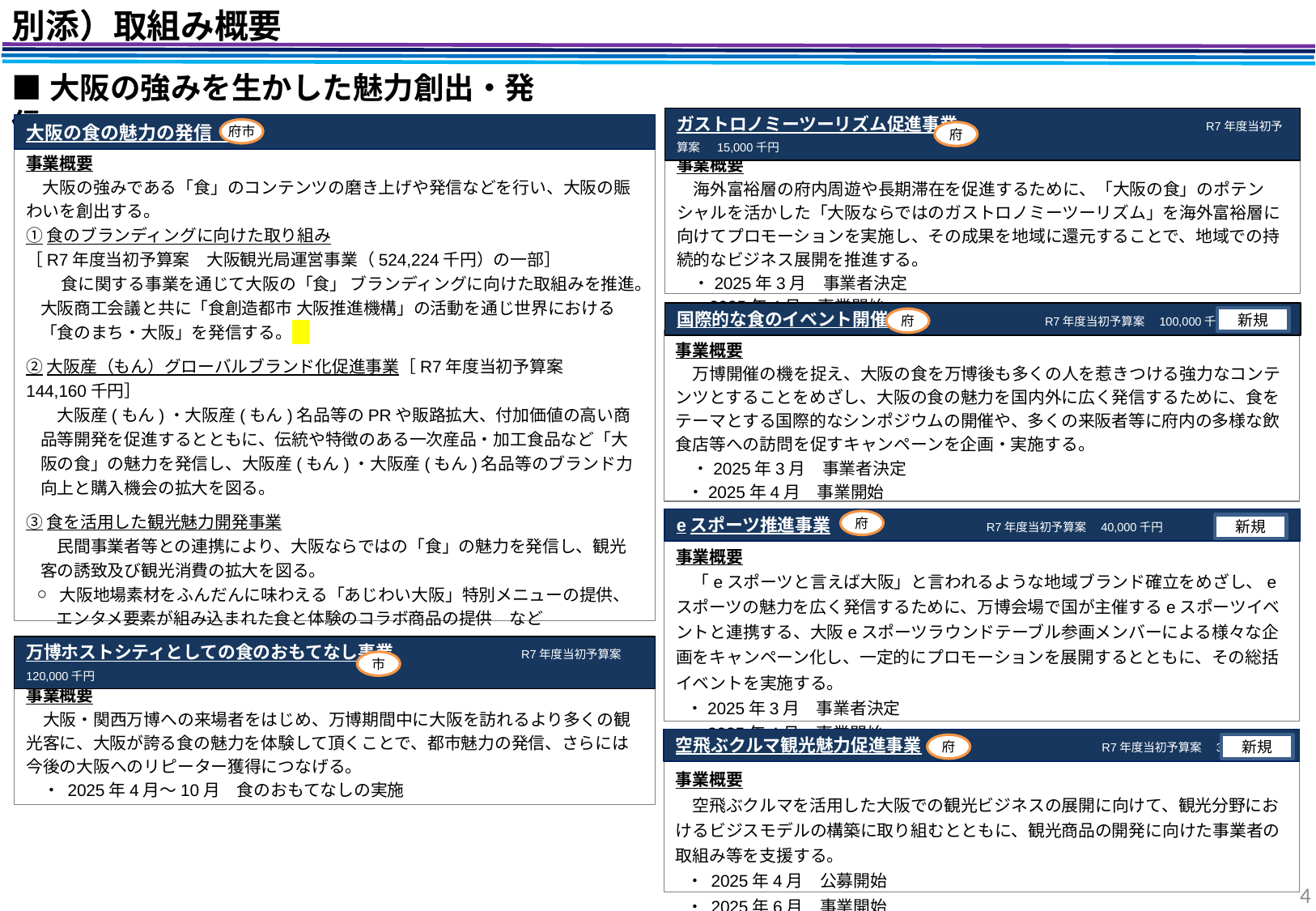

別添）取組み概要
■大阪の強みを生かした魅力創出・発信
大阪の食の魅力の発信
府市

ガストロノミーツーリズム促進事業　　　　　　　　　　　　　　             R7年度当初予算案　 15,000千円
府

事業概要
　大阪の強みである「食」のコンテンツの磨き上げや発信などを行い、大阪の賑わいを創出する。
①食のブランディングに向けた取り組み
［R7年度当初予算案　大阪観光局運営事業（524,224千円）の一部］
　 食に関する事業を通じて大阪の「食」 ブランディングに向けた取組みを推進。大阪商工会議と共に「食創造都市 大阪推進機構」の活動を通じ世界における「食のまち・大阪」を発信する。

②大阪産（もん）グローバルブランド化促進事業［R7年度当初予算案　144,160千円］
　大阪産(もん)・大阪産(もん)名品等のPRや販路拡大、付加価値の高い商品等開発を促進するとともに、伝統や特徴のある一次産品・加工食品など「大阪の食」の魅力を発信し、大阪産(もん)・大阪産(もん)名品等のブランド力向上と購入機会の拡大を図る。

③食を活用した観光魅力開発事業
　民間事業者等との連携により、大阪ならではの「食」の魅力を発信し、観光客の誘致及び観光消費の拡大を図る。
大阪地場素材をふんだんに味わえる「あじわい大阪」特別メニューの提供、
    エンタメ要素が組み込まれた食と体験のコラボ商品の提供　など

事業概要
　海外富裕層の府内周遊や長期滞在を促進するために、「大阪の食」のポテンシャルを活かした「大阪ならではのガストロノミーツーリズム」を海外富裕層に向けてプロモーションを実施し、その成果を地域に還元することで、地域での持続的なビジネス展開を推進する。
　・2025年3月　事業者決定
  ・2025年4月　事業開始
国際的な食のイベント開催　　　　　　　                         R7年度当初予算案　100,000千円
府

新規
事業概要
　万博開催の機を捉え、大阪の食を万博後も多くの人を惹きつける強力なコンテンツとすることをめざし、大阪の食の魅力を国内外に広く発信するために、食をテーマとする国際的なシンポジウムの開催や、多くの来阪者等に府内の多様な飲食店等への訪問を促すキャンペーンを企画・実施する。
　・2025年3月　事業者決定
  ・2025年4月　事業開始

eスポーツ推進事業　                                               　R7年度当初予算案　40,000千円
府

新規
事業概要
　「eスポーツと言えば大阪」と言われるような地域ブランド確立をめざし、eスポーツの魅力を広く発信するために、万博会場で国が主催するeスポーツイベントと連携する、大阪eスポーツラウンドテーブル参画メンバーによる様々な企画をキャンペーン化し、一定的にプロモーションを展開するとともに、その総括イベントを実施する。
・2025年3月　事業者決定
・2025年4月　事業開始
万博ホストシティとしての食のおもてなし事業　　　　　　　              R7年度当初予算案　120,000千円
市

事業概要
　大阪・関西万博への来場者をはじめ、万博期間中に大阪を訪れるより多くの観光客に、大阪が誇る食の魅力を体験して頂くことで、都市魅力の発信、さらには今後の大阪へのリピーター獲得につなげる。
　・ 2025年4月～10月　食のおもてなしの実施
空飛ぶクルマ観光魅力促進事業　　　　　　　　　　R7年度当初予算案　380,177千円
府

新規
事業概要
　空飛ぶクルマを活用した大阪での観光ビジネスの展開に向けて、観光分野におけるビジスモデルの構築に取り組むとともに、観光商品の開発に向けた事業者の取組み等を支援する。
・ 2025年4月　公募開始
・ 2025年6月　事業開始
4